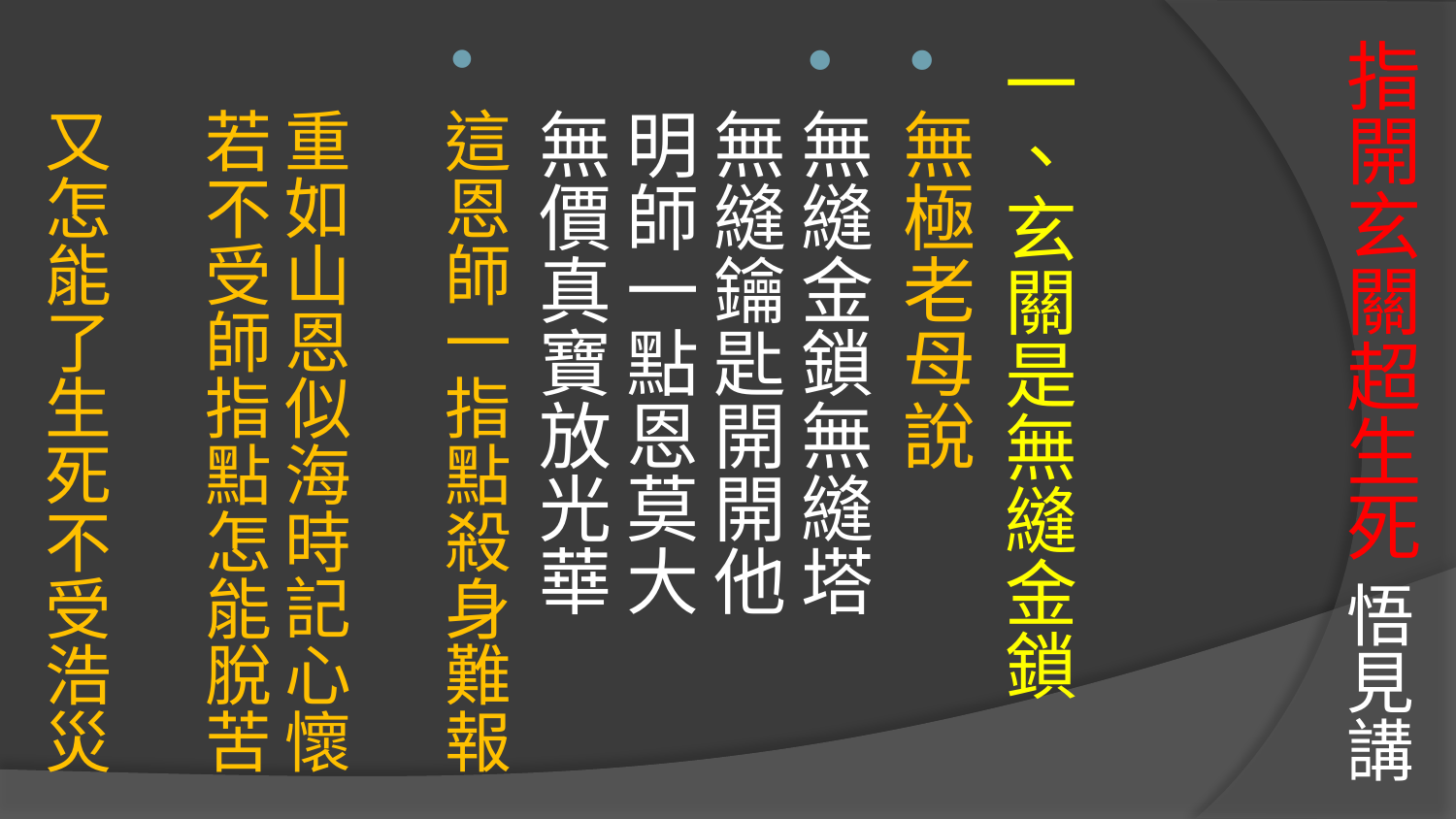

一、玄關是無縫金鎖
無極老母說
無縫金鎖無縫塔 
無縫鑰匙開開他
明師一點恩莫大 
無價真寶放光華
這恩師一指點殺身難報　　　
重如山恩似海時記心懷
若不受師指點怎能脫苦　　　
又怎能了生死不受浩災
# 指開玄關超生死 悟見講